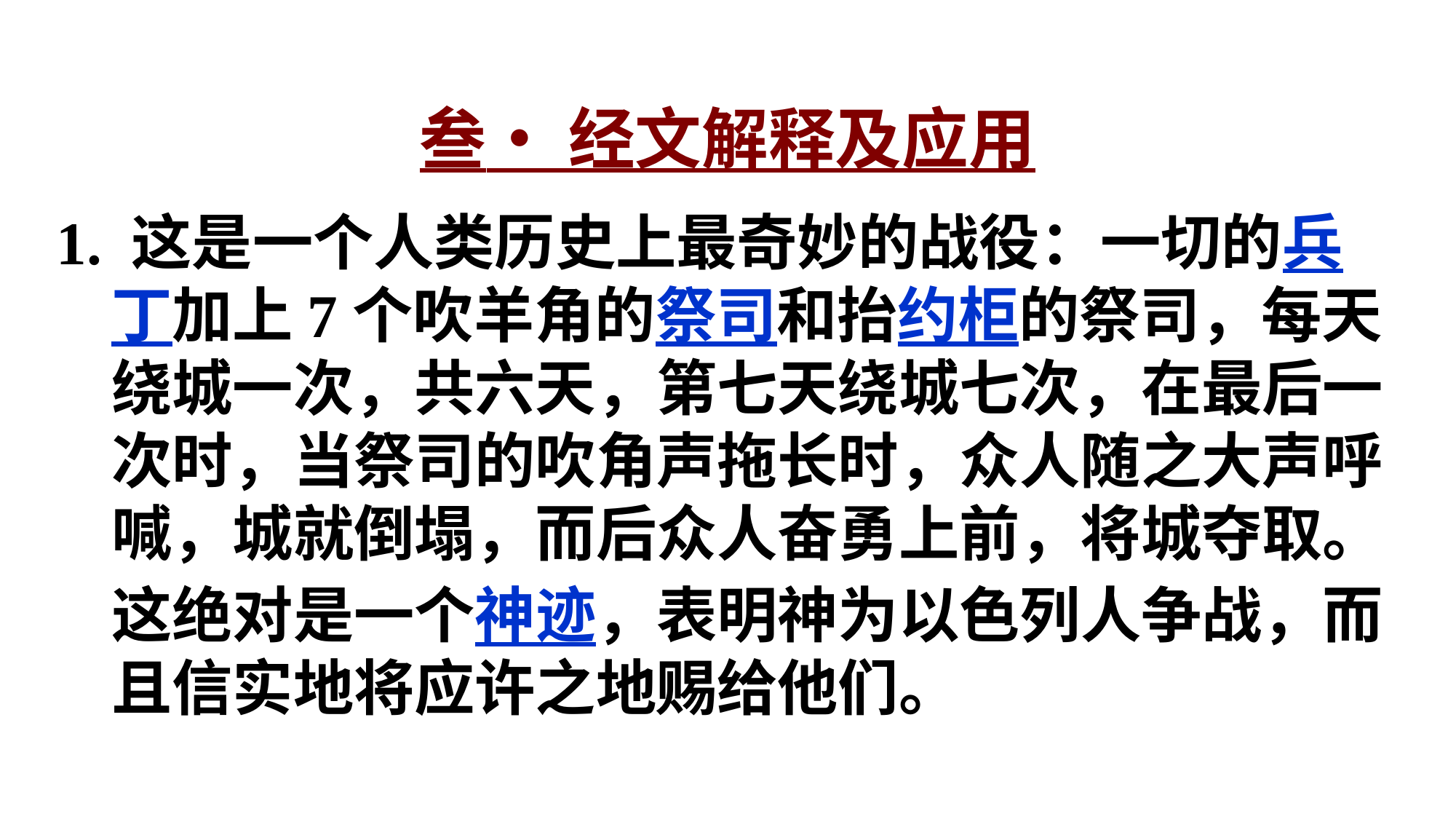

叁‧ 经文解释及应用
1. 这是一个人类历史上最奇妙的战役：一切的兵丁加上7个吹羊角的祭司和抬约柜的祭司，每天绕城一次，共六天，第七天绕城七次，在最后一次时，当祭司的吹角声拖长时，众人随之大声呼喊，城就倒塌，而后众人奋勇上前，将城夺取。
	这绝对是一个神迹，表明神为以色列人争战，而且信实地将应许之地赐给他们。